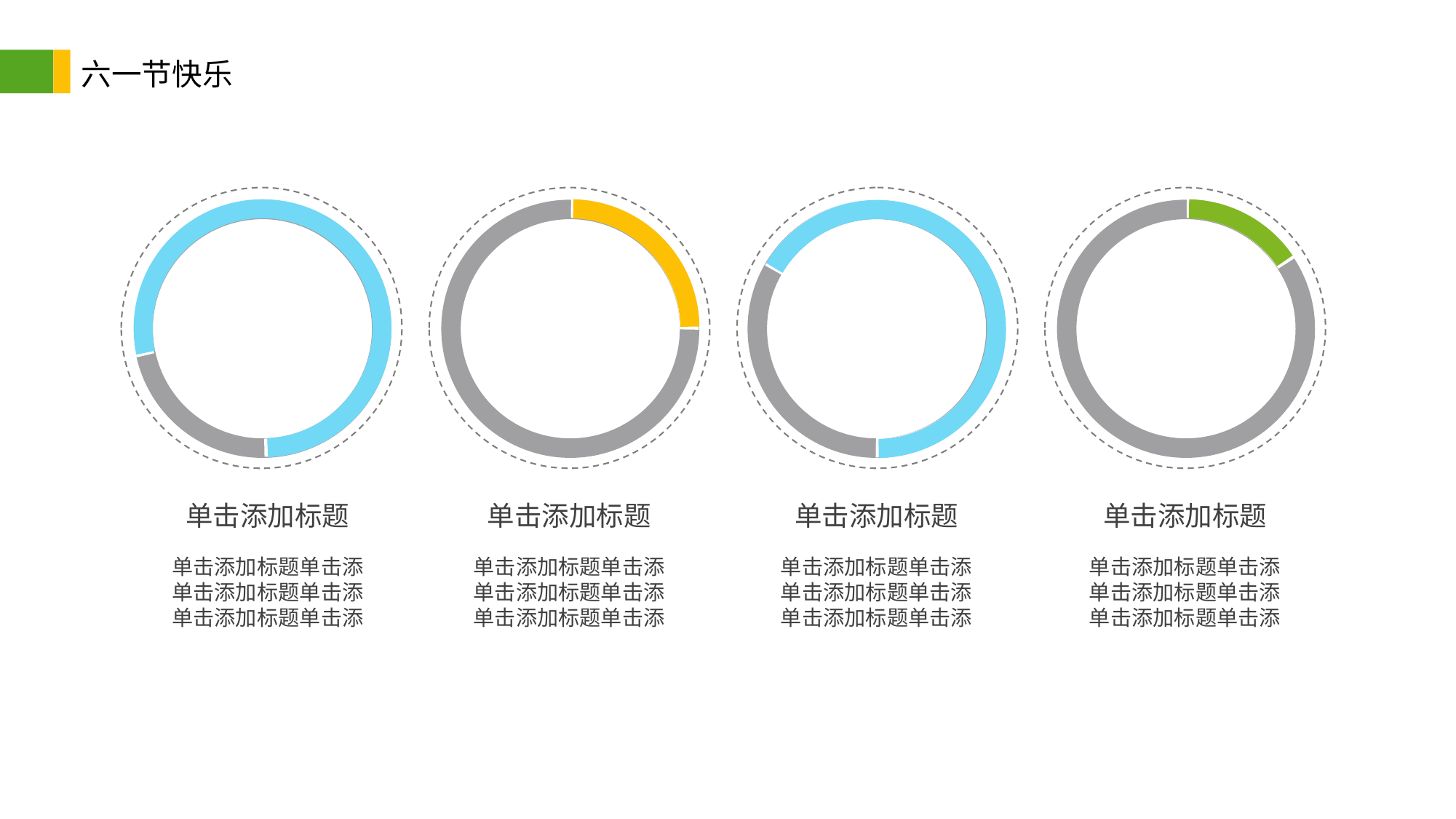

六一节快乐

单击添加标题

单击添加标题单击添
单击添加标题单击添
单击添加标题单击添
单击添加标题

单击添加标题单击添
单击添加标题单击添
单击添加标题单击添
单击添加标题

单击添加标题单击添
单击添加标题单击添
单击添加标题单击添
单击添加标题

单击添加标题单击添
单击添加标题单击添
单击添加标题单击添